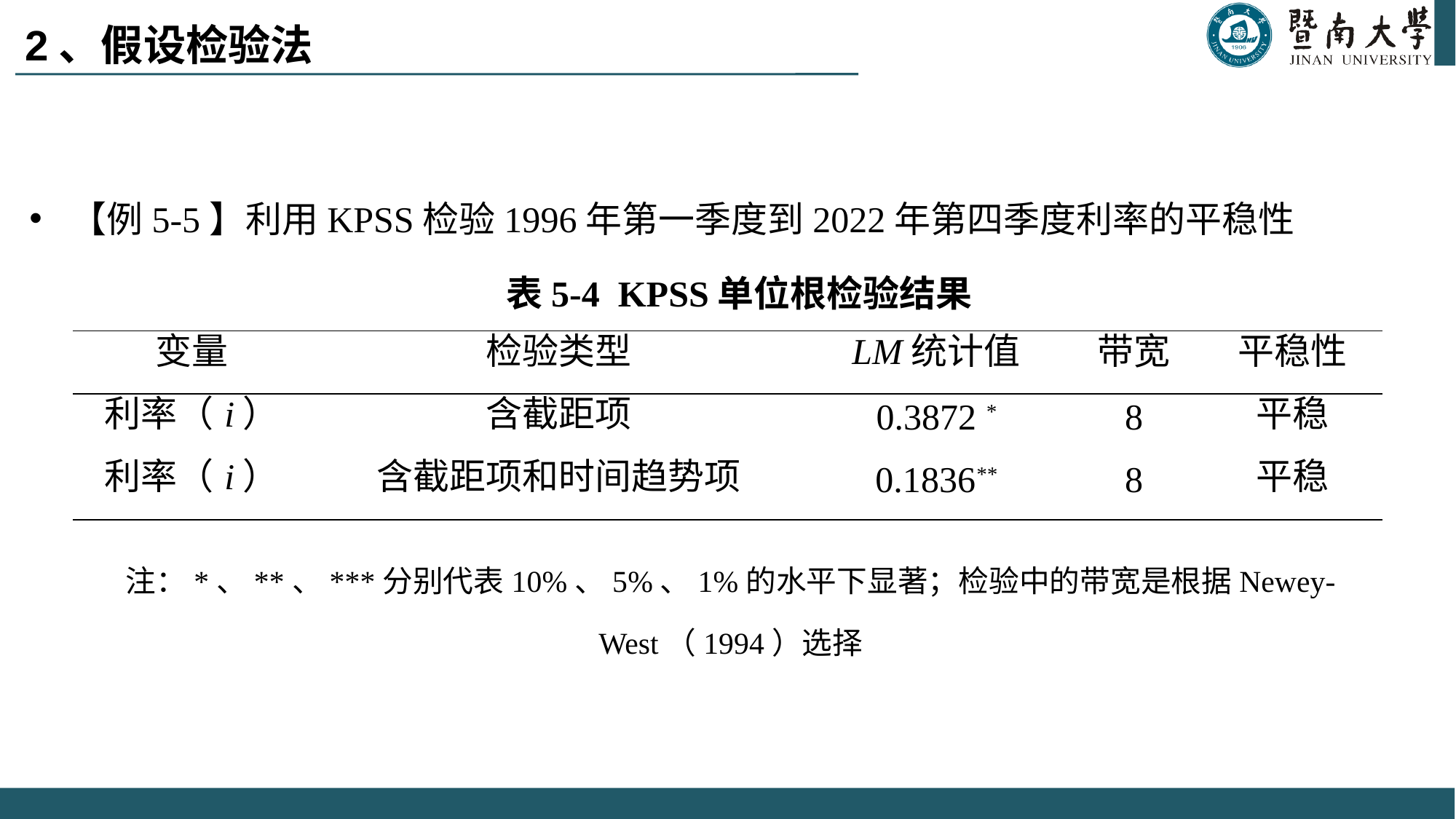

# 2、假设检验法
【例5-5】利用KPSS检验1996年第一季度到2022年第四季度利率的平稳性
 表5-4  KPSS单位根检验结果

注：*、**、***分别代表10%、5%、1%的水平下显著；检验中的带宽是根据Newey-West（1994）选择
| 变量 | 检验类型 | LM统计值 | 带宽 | 平稳性 |
| --- | --- | --- | --- | --- |
| 利率（i） | 含截距项 | 0.3872 \* | 8 | 平稳 |
| 利率（i） | 含截距项和时间趋势项 | 0.1836\*\* | 8 | 平稳 |